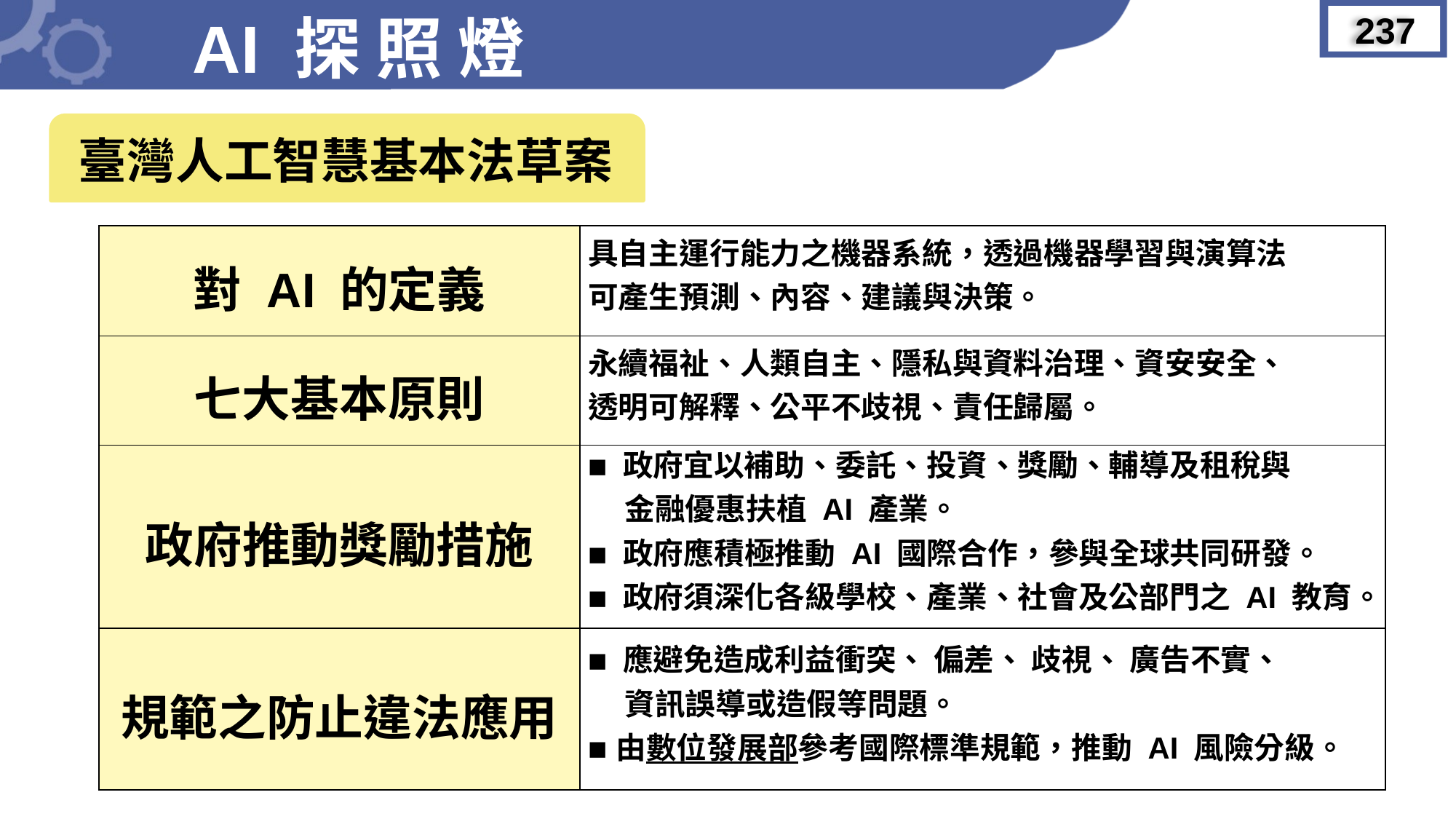

AI 探 照 燈
237
培育數位人才

臺灣人工智慧基本法草案
進數位學習環境
| 對 AI 的定義 | 具自主運行能力之機器系統，透過機器學習與演算法 可產生預測、內容、建議與決策。 |
| --- | --- |
| 七大基本原則 | 永續福祉、人類自主、隱私與資料治理、資安安全、 透明可解釋、公平不歧視、責任歸屬。 |
| 政府推動獎勵措施 | ◼︎ 政府宜以補助、委託、投資、獎勵、輔導及租稅與 金融優惠扶植 AI 產業。 ◼︎ 政府應積極推動 AI 國際合作，參與全球共同研發。 ◼︎ 政府須深化各級學校、產業、社會及公部門之 AI 教育。 |
| 規範之防止違法應用 | ◼︎ 應避免造成利益衝突、 偏差、 歧視、 廣告不實、 資訊誤導或造假等問題。 ◼︎由數位發展部參考國際標準規範，推動 AI 風險分級。 |